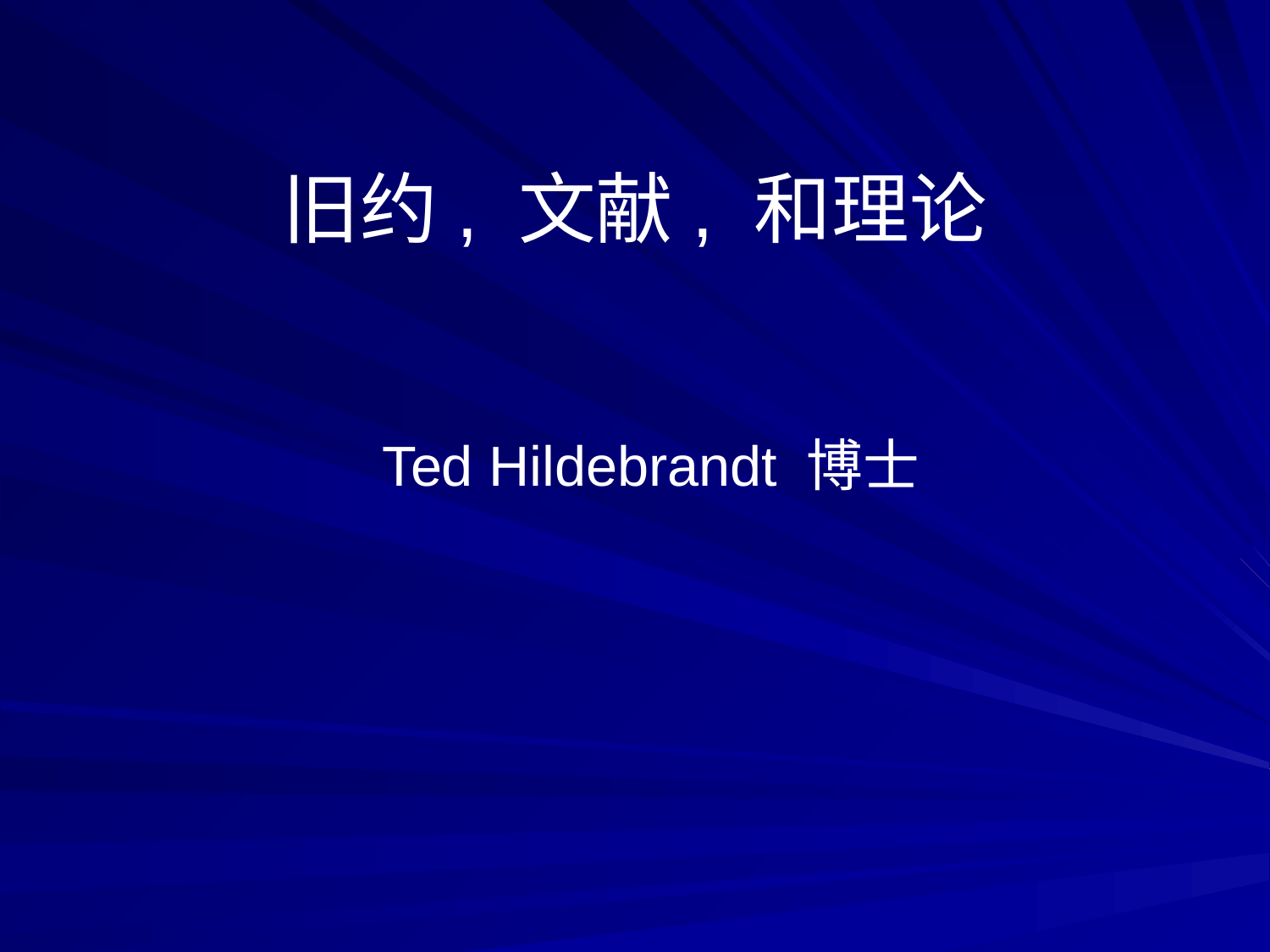

# 旧约, 文献, 和理论
    Ted Hildebrandt 博士